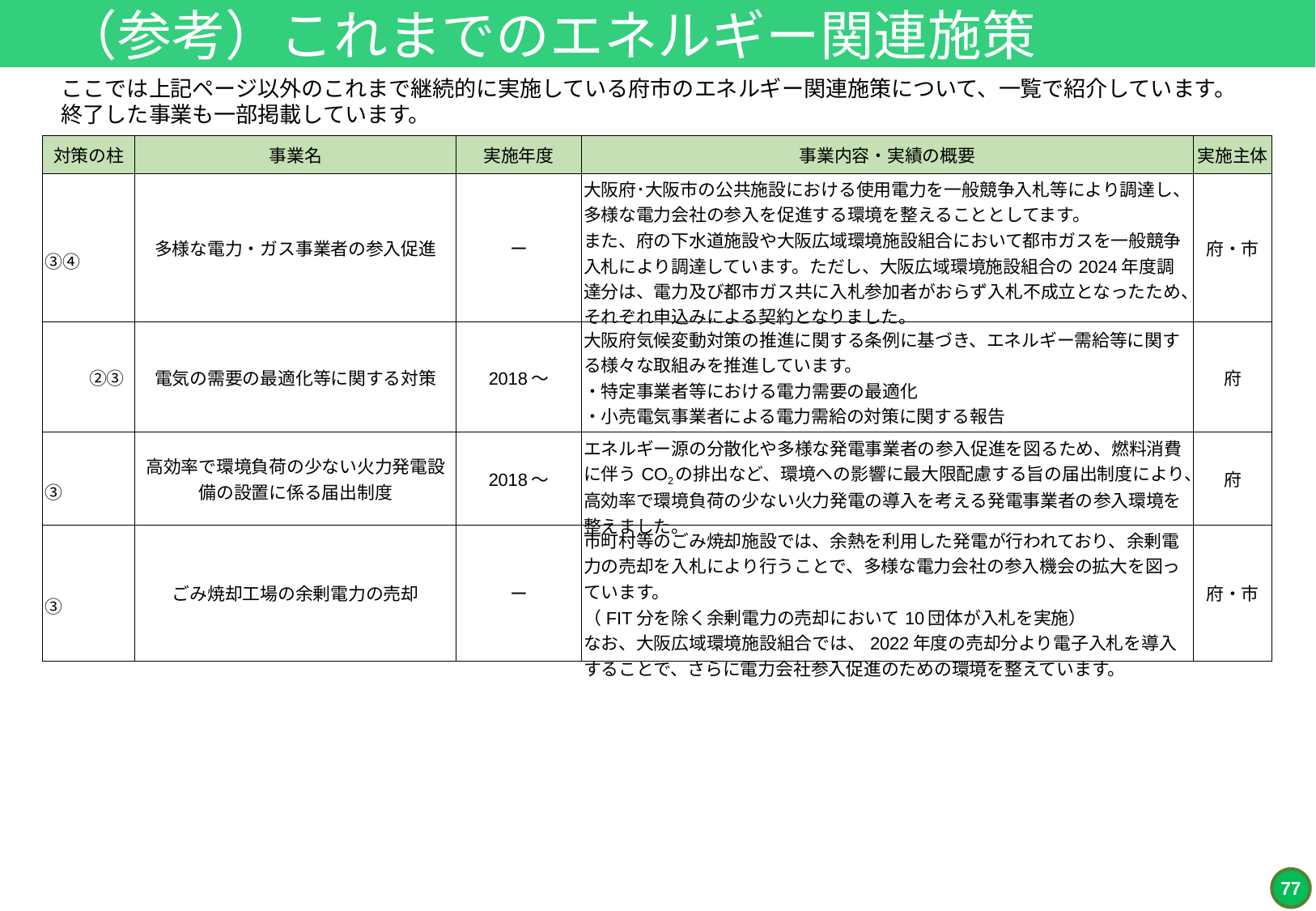

（参考）これまでのエネルギー関連施策
　ここでは上記ページ以外のこれまで継続的に実施している府市のエネルギー関連施策について、一覧で紹介しています。
　終了した事業も一部掲載しています。
| 対策の柱 | 事業名 | 実施年度 | 事業内容・実績の概要 | 実施主体 |
| --- | --- | --- | --- | --- |
| ③④ | 多様な電力・ガス事業者の参入促進 | ー | 大阪府･大阪市の公共施設における使用電力を一般競争入札等により調達し、多様な電力会社の参入を促進する環境を整えることとしてます。 また、府の下水道施設や大阪広域環境施設組合において都市ガスを一般競争入札により調達しています。ただし、大阪広域環境施設組合の2024年度調達分は、電力及び都市ガス共に入札参加者がおらず入札不成立となったため、それぞれ申込みによる契約となりました。 | 府・市 |
| ②③ | 電気の需要の最適化等に関する対策 | 2018～ | 大阪府気候変動対策の推進に関する条例に基づき、エネルギー需給等に関する様々な取組みを推進しています。 ・特定事業者等における電力需要の最適化 ・小売電気事業者による電力需給の対策に関する報告 | 府 |
| ③ | 高効率で環境負荷の少ない火力発電設備の設置に係る届出制度 | 2018～ | エネルギー源の分散化や多様な発電事業者の参入促進を図るため、燃料消費に伴うCO2の排出など、環境への影響に最大限配慮する旨の届出制度により、高効率で環境負荷の少ない火力発電の導入を考える発電事業者の参入環境を整えました。 | 府 |
| ③ | ごみ焼却工場の余剰電力の売却 | ー | 市町村等のごみ焼却施設では、余熱を利用した発電が行われており、余剰電力の売却を入札により行うことで、多様な電力会社の参入機会の拡大を図っています。 （FIT分を除く余剰電力の売却において10団体が入札を実施） なお、大阪広域環境施設組合では、2022年度の売却分より電子入札を導入することで、さらに電力会社参入促進のための環境を整えています。 | 府・市 |
77